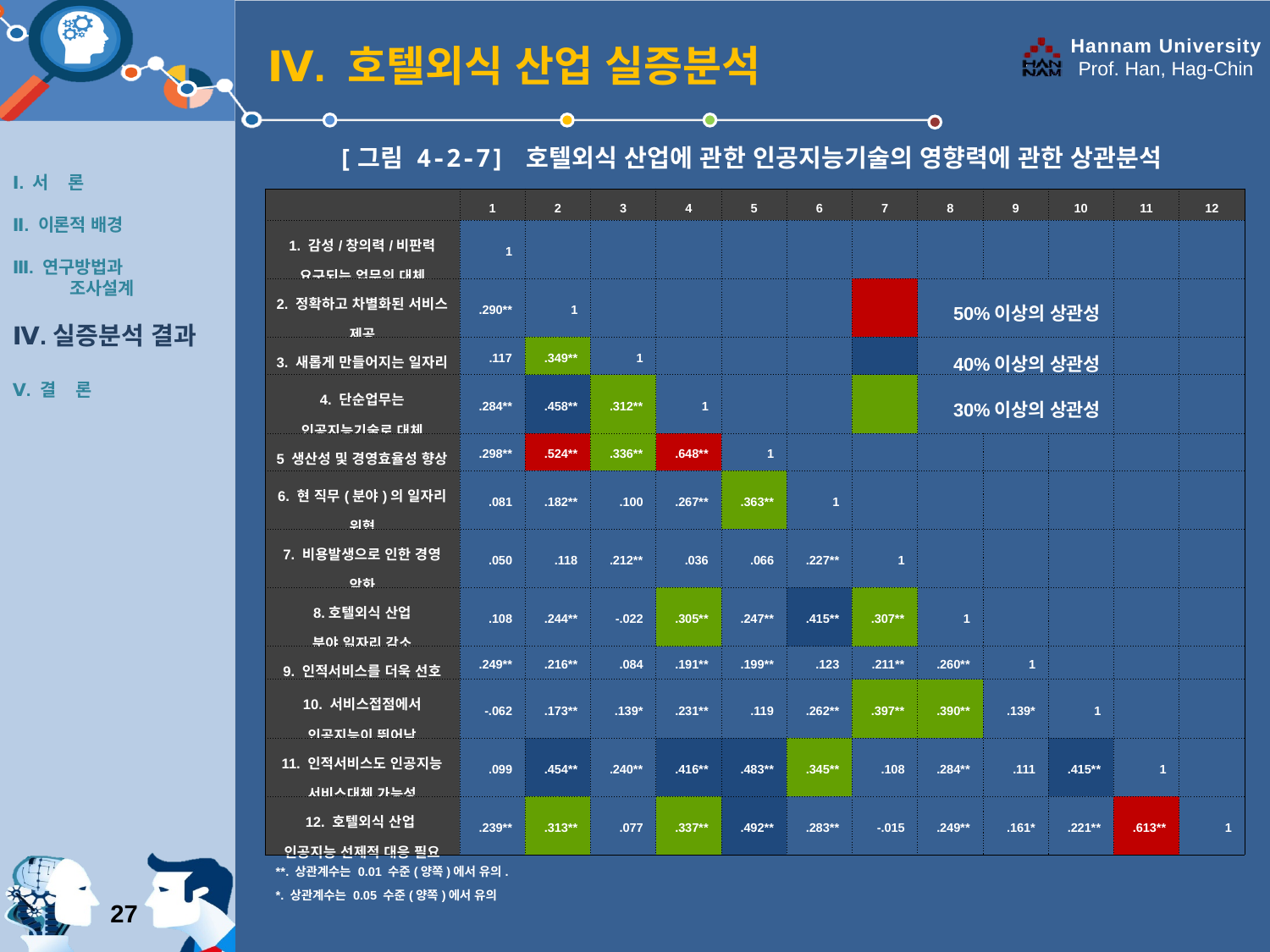

Ⅳ. 호텔외식 산업 실증분석
Ⅰ. 서    론

Ⅱ. 이론적 배경

Ⅲ. 연구방법과
           조사설계

Ⅳ.실증분석 결과

Ⅴ. 결    론
[그림 4-2-7] 호텔외식 산업에 관한 인공지능기술의 영향력에 관한 상관분석
|  | 1 | 2 | 3 | 4 | 5 | 6 | 7 | 8 | 9 | 10 | 11 | 12 |
| --- | --- | --- | --- | --- | --- | --- | --- | --- | --- | --- | --- | --- |
| 1. 감성/창의력/비판력 요구되는 업무의 대체 | 1 |  |  |  |  |  |  |  |  |  |  |  |
| 2. 정확하고 차별화된 서비스 제공 | .290\*\* | 1 |  |  |  |  |  | 50%이상의 상관성 |  |  |  |  |
| 3. 새롭게 만들어지는 일자리 | .117 | .349\*\* | 1 |  |  |  |  | 40%이상의 상관성 |  |  |  |  |
| 4. 단순업무는 인공지능기술로 대체 | .284\*\* | .458\*\* | .312\*\* | 1 |  |  |  | 30%이상의 상관성 |  |  |  |  |
| 5 생산성 및 경영효율성 향상 | .298\*\* | .524\*\* | .336\*\* | .648\*\* | 1 |  |  |  |  |  |  |  |
| 6. 현 직무(분야)의 일자리 위협 | .081 | .182\*\* | .100 | .267\*\* | .363\*\* | 1 |  |  |  |  |  |  |
| 7. 비용발생으로 인한 경영 악화 | .050 | .118 | .212\*\* | .036 | .066 | .227\*\* | 1 |  |  |  |  |  |
| 8.호텔외식 산업 분야 일자리 감소 | .108 | .244\*\* | -.022 | .305\*\* | .247\*\* | .415\*\* | .307\*\* | 1 |  |  |  |  |
| 9. 인적서비스를 더욱 선호 | .249\*\* | .216\*\* | .084 | .191\*\* | .199\*\* | .123 | .211\*\* | .260\*\* | 1 |  |  |  |
| 10. 서비스접점에서 인공지능이 뛰어남 | -.062 | .173\*\* | .139\* | .231\*\* | .119 | .262\*\* | .397\*\* | .390\*\* | .139\* | 1 |  |  |
| 11. 인적서비스도 인공지능 서비스대체 가능성 | .099 | .454\*\* | .240\*\* | .416\*\* | .483\*\* | .345\*\* | .108 | .284\*\* | .111 | .415\*\* | 1 |  |
| 12. 호텔외식 산업 인공지능 선제적 대응 필요 | .239\*\* | .313\*\* | .077 | .337\*\* | .492\*\* | .283\*\* | -.015 | .249\*\* | .161\* | .221\*\* | .613\*\* | 1 |
| \*\*. 상관계수는 0.01 수준(양쪽)에서 유의. \*. 상관계수는 0.05 수준(양쪽)에서 유의 |  |  |  |  |  |  |  |  |  |  |  |  |